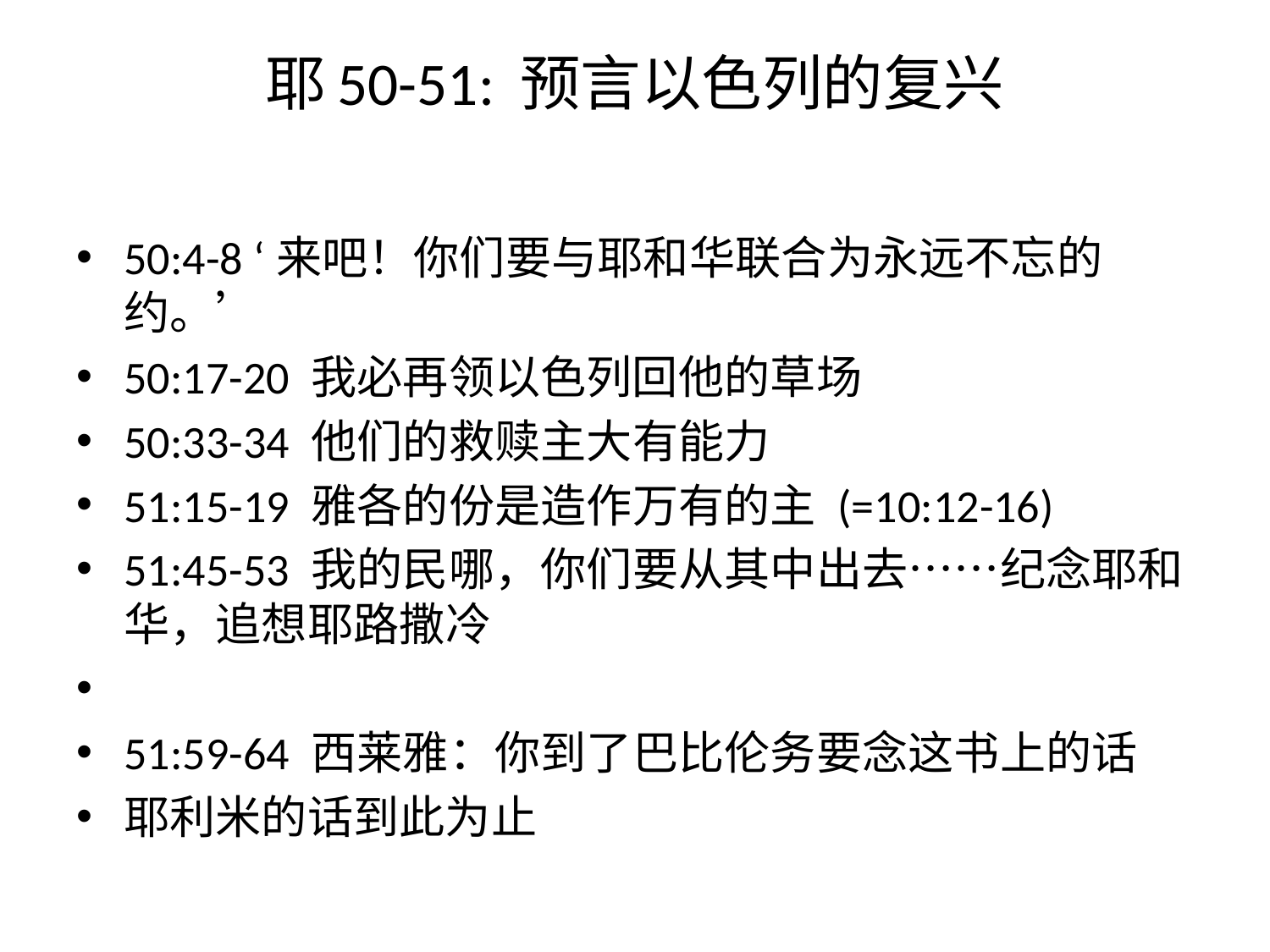

# 耶50-51: 预言以色列的复兴​
50:4-8 ‘来吧！你们要与耶和华联合为永远不忘的约。’​
50:17-20 我必再领以色列回他的草场​
50:33-34 他们的救赎主大有能力​
51:15-19 雅各的份是造作万有的主 (=10:12-16)​
51:45-53 我的民哪，你们要从其中出去……纪念耶和华，追想耶路撒冷​
​
51:59-64 西莱雅：你到了巴比伦务要念这书上的话​
耶利米的话到此为止​